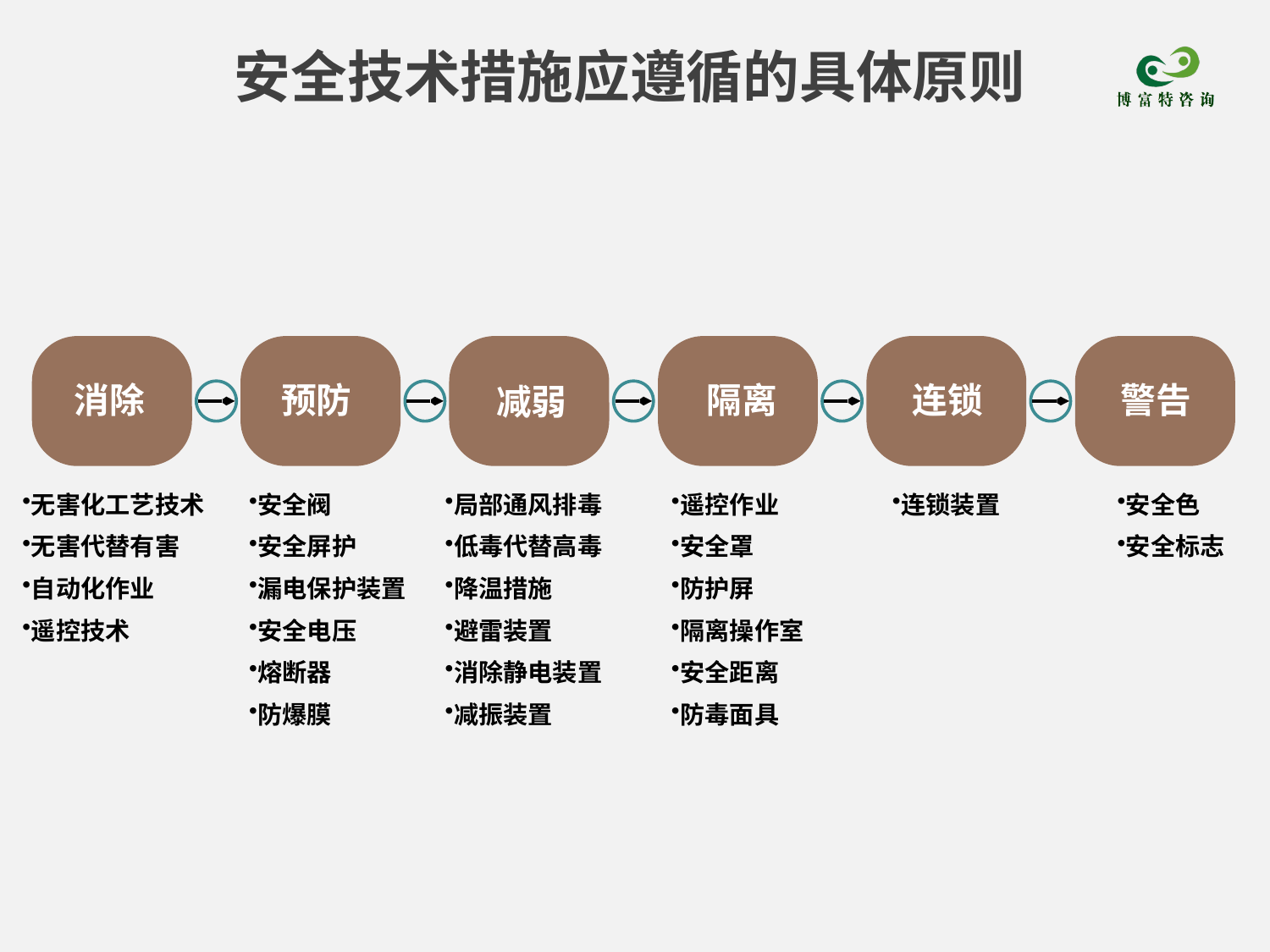

安全技术措施应遵循的具体原则

警告
消除
预防
隔离
连锁
减弱

无害化工艺技术
无害代替有害
自动化作业
遥控技术
安全阀
安全屏护
漏电保护装置
安全电压
熔断器
防爆膜
局部通风排毒
低毒代替高毒
降温措施
避雷装置
消除静电装置
减振装置
遥控作业
安全罩
防护屏
隔离操作室
安全距离
防毒面具
连锁装置
安全色
安全标志